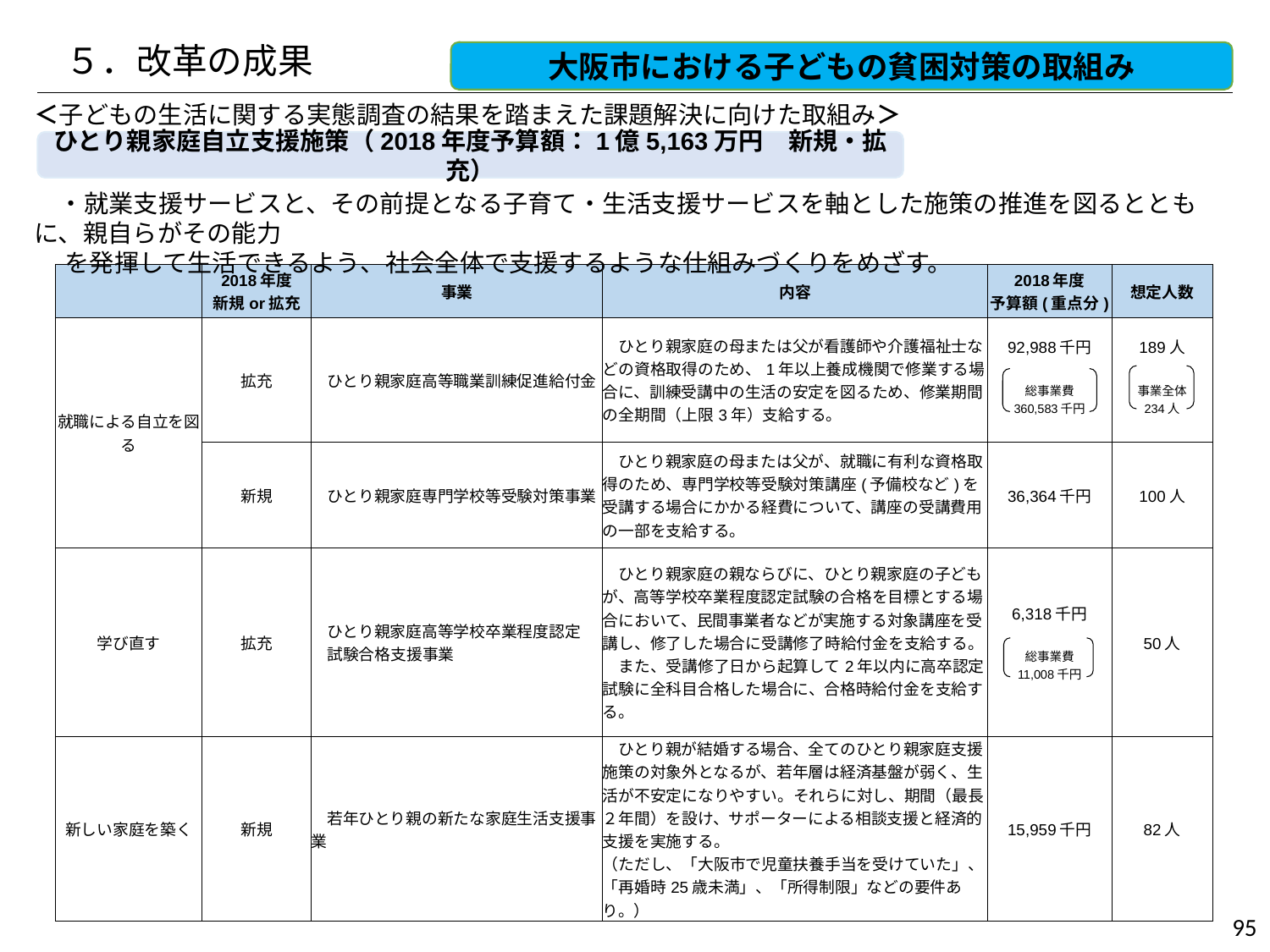

５．改革の成果
大阪市における子どもの貧困対策の取組み
＜子どもの生活に関する実態調査の結果を踏まえた課題解決に向けた取組み＞

　・就業支援サービスと、その前提となる子育て・生活支援サービスを軸とした施策の推進を図るとともに、親自らがその能力
　 を発揮して生活できるよう、社会全体で支援するような仕組みづくりをめざす。
ひとり親家庭自立支援施策（2018年度予算額：1億5,163万円　新規・拡充）

|  | 2018年度 新規or拡充 | 事業 | 内容 | 2018年度 予算額(重点分) | 想定人数 |
| --- | --- | --- | --- | --- | --- |
| 就職による自立を図る | 拡充 | ひとり親家庭高等職業訓練促進給付金 | ひとり親家庭の母または父が看護師や介護福祉士などの資格取得のため、1年以上養成機関で修業する場合に、訓練受講中の生活の安定を図るため、修業期間の全期間（上限3年）支給する。 | 92,988千円 総事業費 360,583千円 | 189人 事業全体 234人 |
|  | 新規 | ひとり親家庭専門学校等受験対策事業 | ひとり親家庭の母または父が、就職に有利な資格取得のため、専門学校等受験対策講座(予備校など)を受講する場合にかかる経費について、講座の受講費用の一部を支給する。 | 36,364千円 | 100人 |
| 学び直す | 拡充 | ひとり親家庭高等学校卒業程度認定 　試験合格支援事業 | ひとり親家庭の親ならびに、ひとり親家庭の子どもが、高等学校卒業程度認定試験の合格を目標とする場合において、民間事業者などが実施する対象講座を受講し、修了した場合に受講修了時給付金を支給する。 　また、受講修了日から起算して2年以内に高卒認定試験に全科目合格した場合に、合格時給付金を支給する。 | 6,318千円 総事業費 11,008千円 | 50人 |
| 新しい家庭を築く | 新規 | 若年ひとり親の新たな家庭生活支援事業 | ひとり親が結婚する場合、全てのひとり親家庭支援施策の対象外となるが、若年層は経済基盤が弱く、生活が不安定になりやすい。それらに対し、期間（最長２年間）を設け、サポーターによる相談支援と経済的支援を実施する。 （ただし、「大阪市で児童扶養手当を受けていた」、「再婚時25歳未満」、「所得制限」などの要件あり。） | 15,959千円 | 82人 |

95